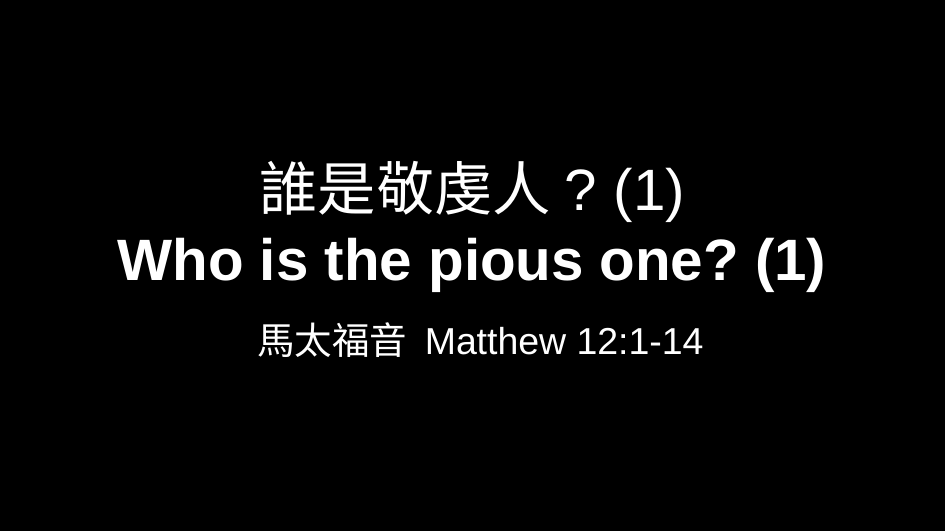

# 誰是敬虔人? (1) Who is the pious one? (1)
馬太福音 Matthew 12:1-14